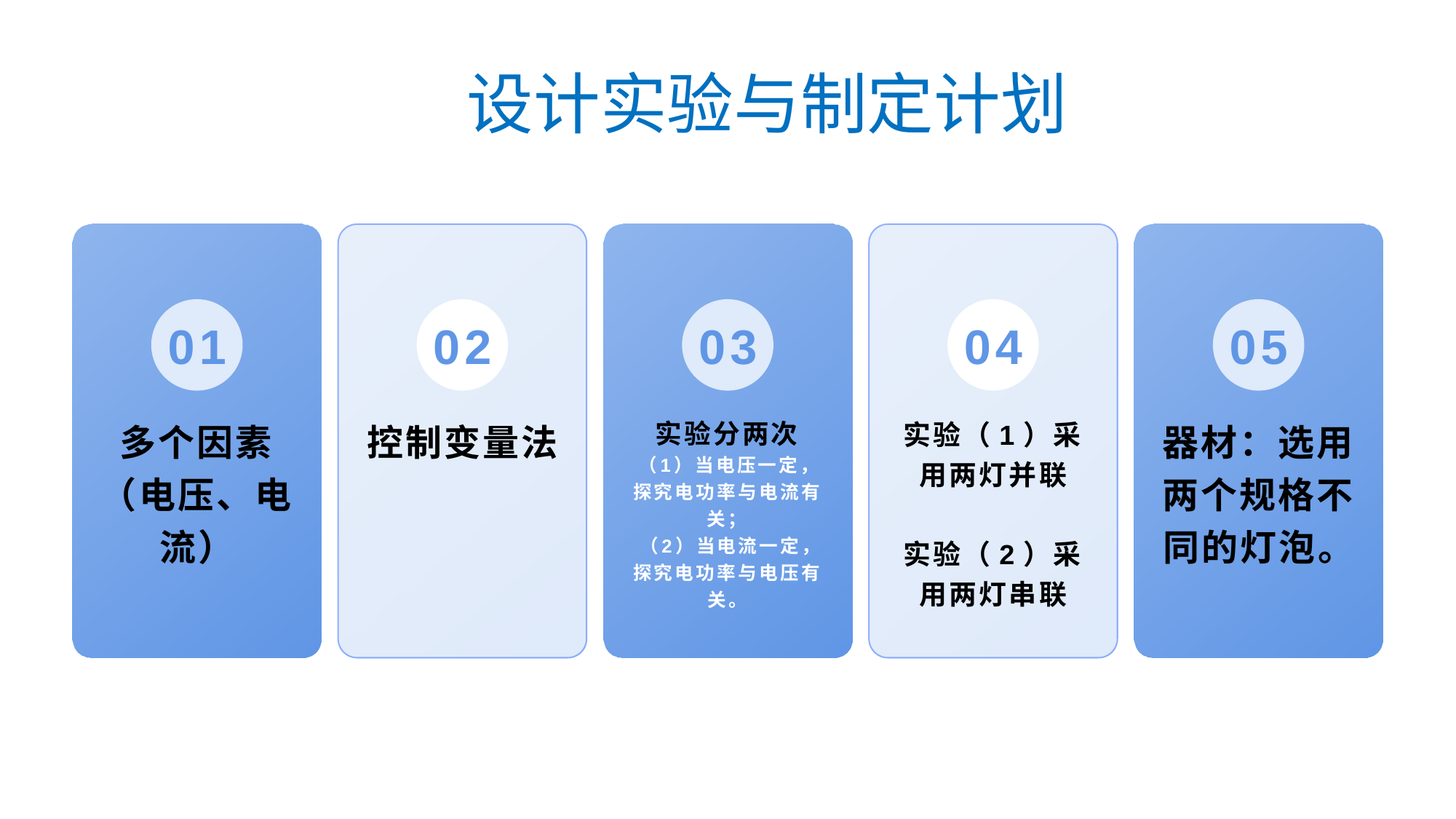

设计实验与制定计划

01
02
03
04
05
多个因素（电压、电流）
控制变量法
实验分两次
 （1）当电压一定，探究电功率与电流有关；
 （2）当电流一定，探究电功率与电压有关。
实验（1）采用两灯并联

实验（2）采用两灯串联
器材：选用两个规格不同的灯泡。